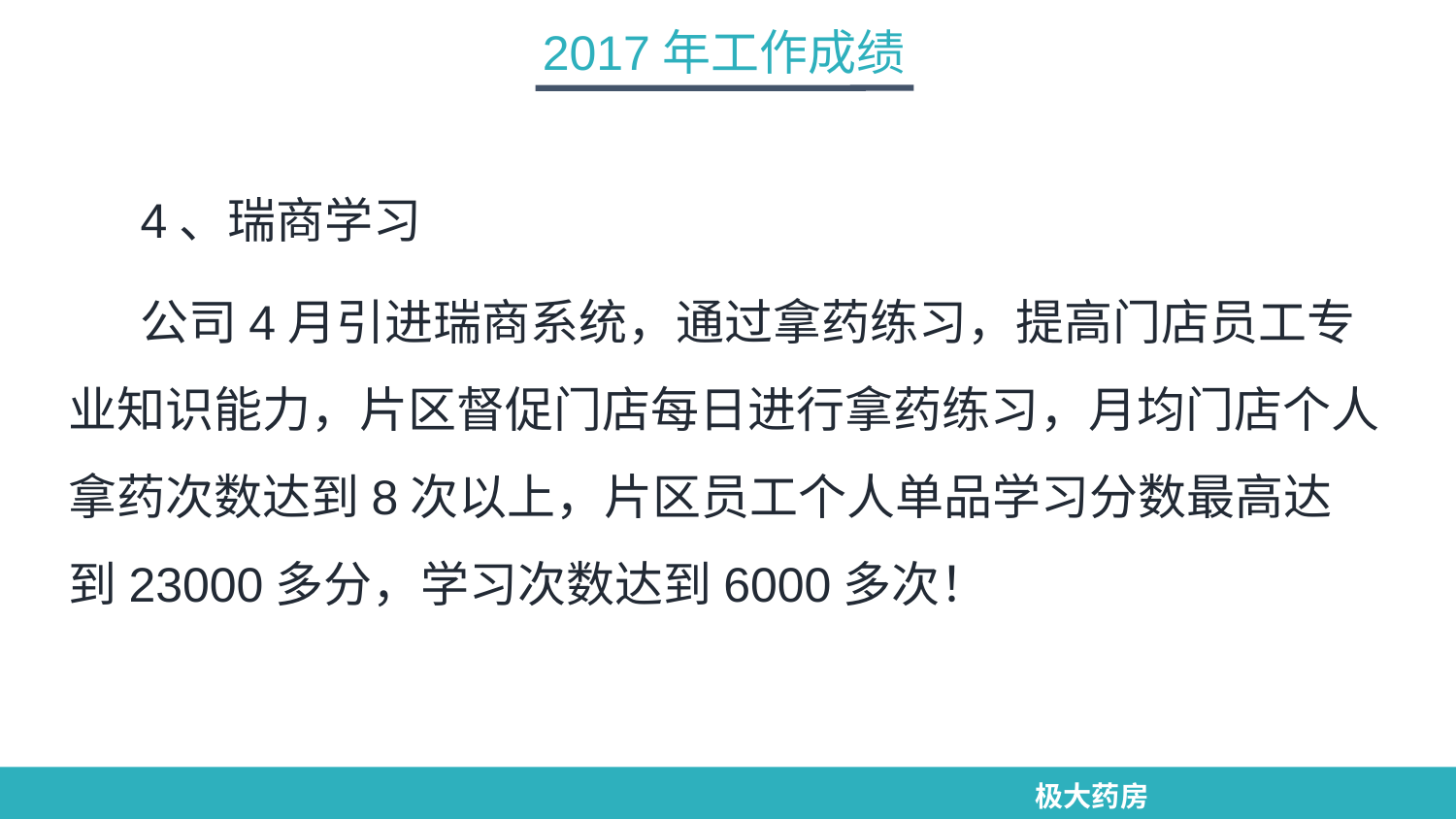

2017年工作成绩
4、瑞商学习
公司4月引进瑞商系统，通过拿药练习，提高门店员工专业知识能力，片区督促门店每日进行拿药练习，月均门店个人拿药次数达到8次以上，片区员工个人单品学习分数最高达到23000多分，学习次数达到6000多次！

极大药房